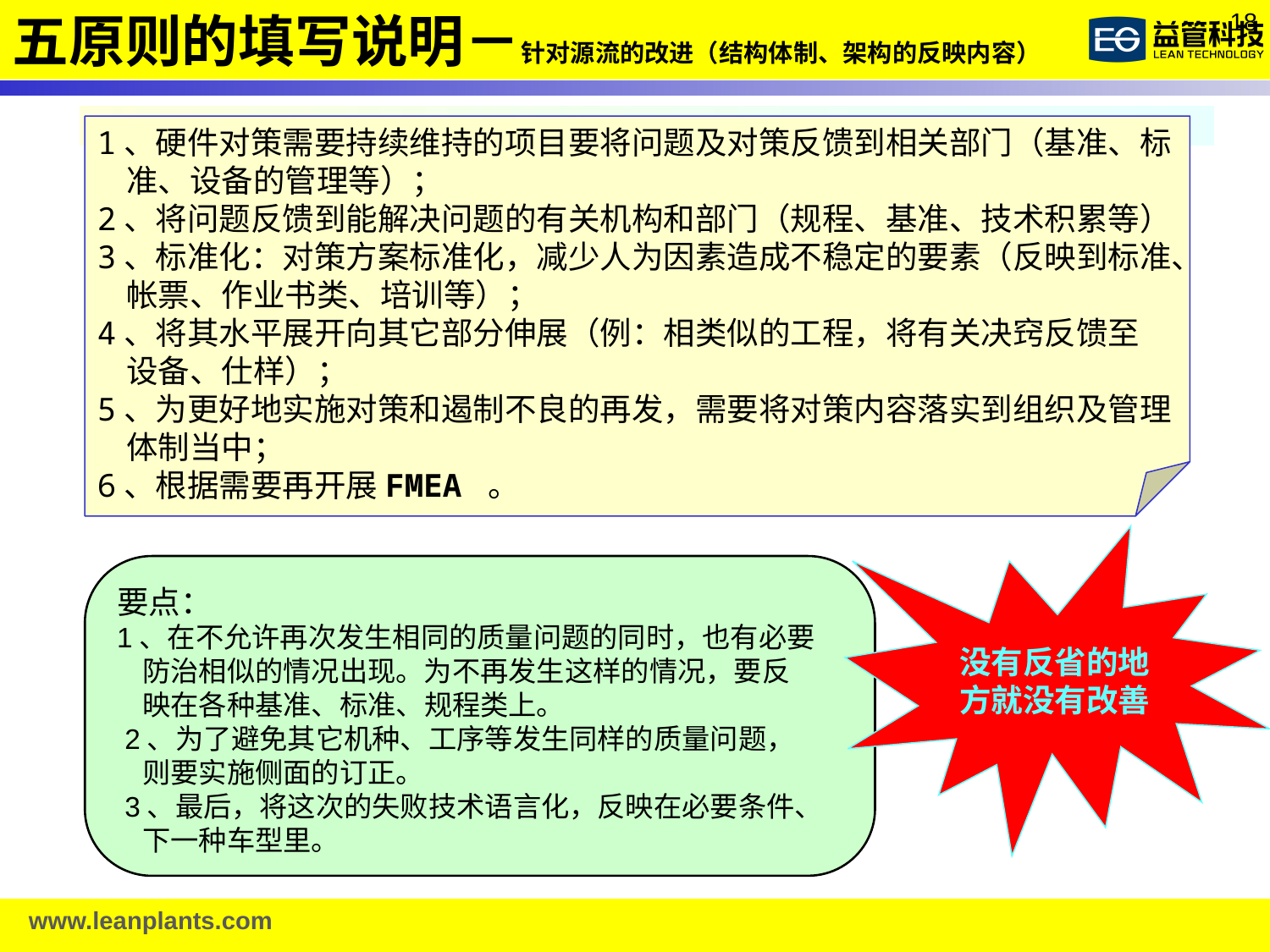

五原则的填写说明－针对源流的改进（结构体制、架构的反映内容）
18

1、硬件对策需要持续维持的项目要将问题及对策反馈到相关部门（基准、标
   准、设备的管理等）；
2、将问题反馈到能解决问题的有关机构和部门（规程、基准、技术积累等）
3、标准化：对策方案标准化，减少人为因素造成不稳定的要素（反映到标准、
   帐票、作业书类、培训等）；
4、将其水平展开向其它部分伸展（例：相类似的工程，将有关决窍反馈至
   设备、仕样）；
5、为更好地实施对策和遏制不良的再发，需要将对策内容落实到组织及管理
   体制当中；
6、根据需要再开展FMEA 。

没有反省的地方就没有改善
要点：
1、在不允许再次发生相同的质量问题的同时，也有必要
   防治相似的情况出现。为不再发生这样的情况，要反
   映在各种基准、标准、规程类上。
 2、为了避免其它机种、工序等发生同样的质量问题，
   则要实施侧面的订正。
 3、最后，将这次的失败技术语言化，反映在必要条件、
   下一种车型里。